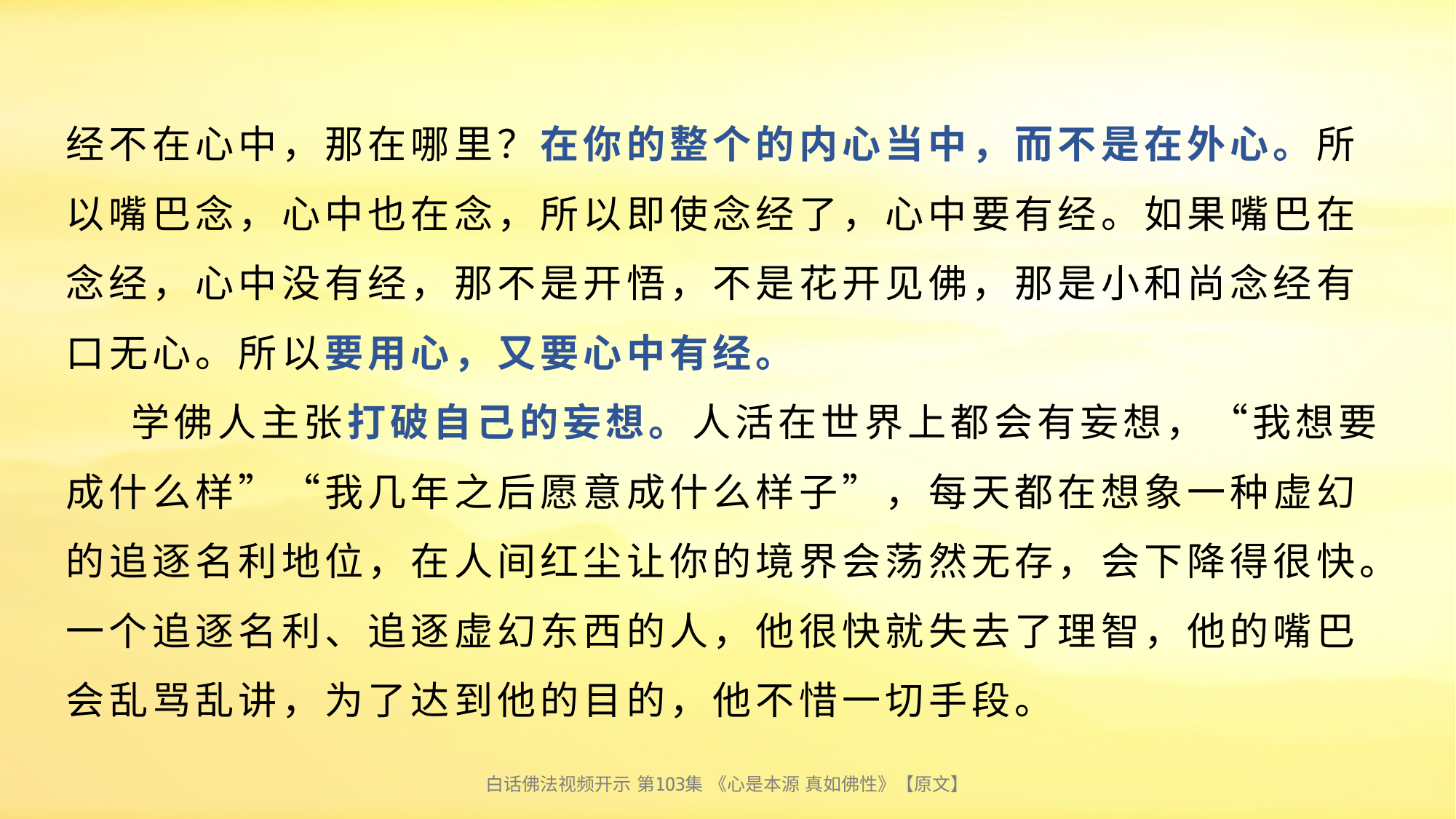

# 经不在心中，那在哪里？在你的整个的内心当中，而不是在外心。所以嘴巴念，心中也在念，所以即使念经了，心中要有经。如果嘴巴在念经，心中没有经，那不是开悟，不是花开见佛，那是小和尚念经有口无心。所以要用心，又要心中有经。 学佛人主张打破自己的妄想。人活在世界上都会有妄想，“我想要成什么样”“我几年之后愿意成什么样子”，每天都在想象一种虚幻的追逐名利地位，在人间红尘让你的境界会荡然无存，会下降得很快。一个追逐名利、追逐虚幻东西的人，他很快就失去了理智，他的嘴巴会乱骂乱讲，为了达到他的目的，他不惜一切手段。
白话佛法视频开示 第103集 《心是本源 真如佛性》【原文】